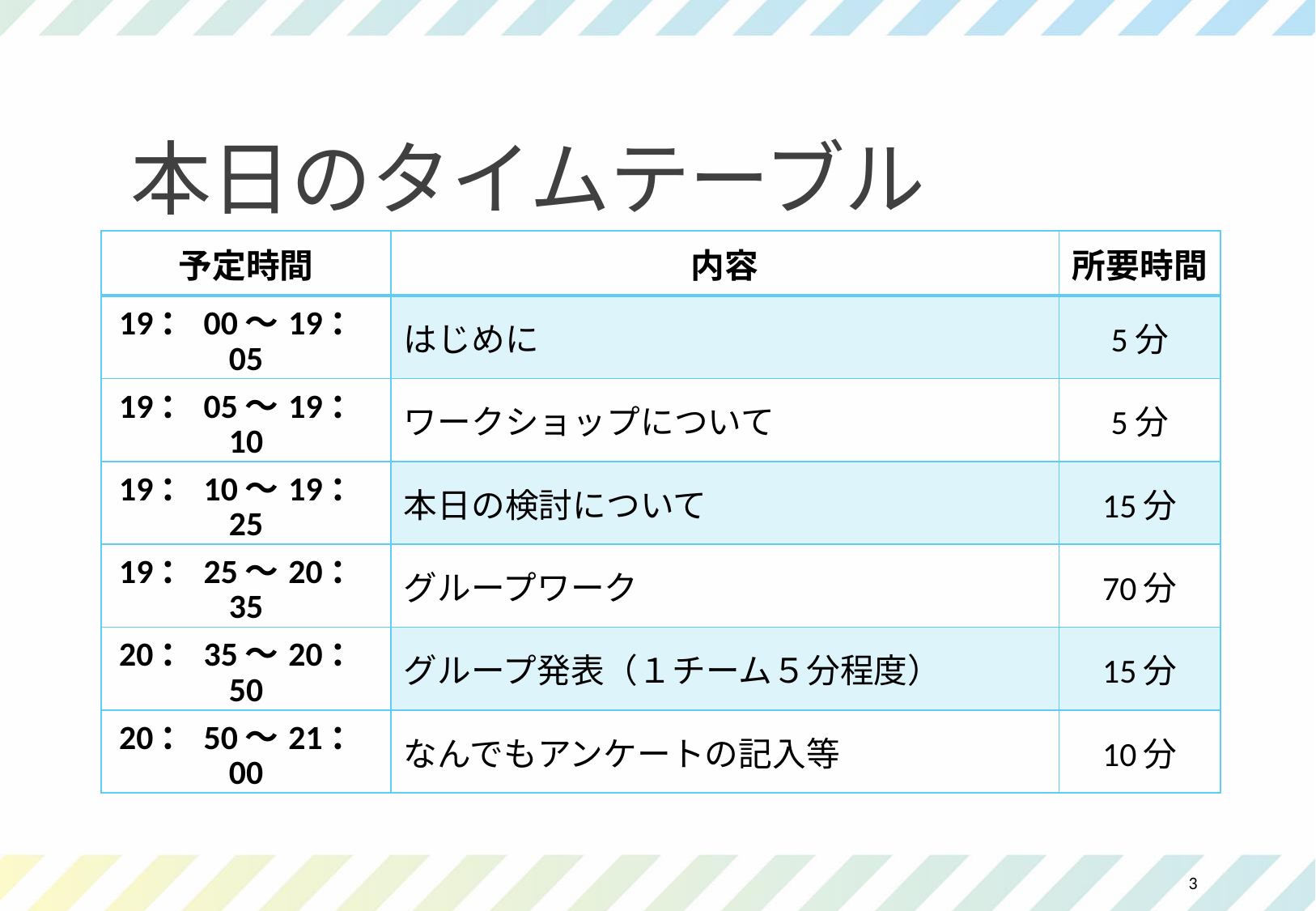

# 本日のタイムテーブル
| 予定時間 | 内容 | 所要時間 |
| --- | --- | --- |
| 19：00～19：05 | はじめに | 5分 |
| 19：05～19：10 | ワークショップについて | 5分 |
| 19：10～19：25 | 本日の検討について | 15分 |
| 19：25～20：35 | グループワーク | 70分 |
| 20：35～20：50 | グループ発表（１チーム５分程度） | 15分 |
| 20：50～21：00 | なんでもアンケートの記入等 | 10分 |
3